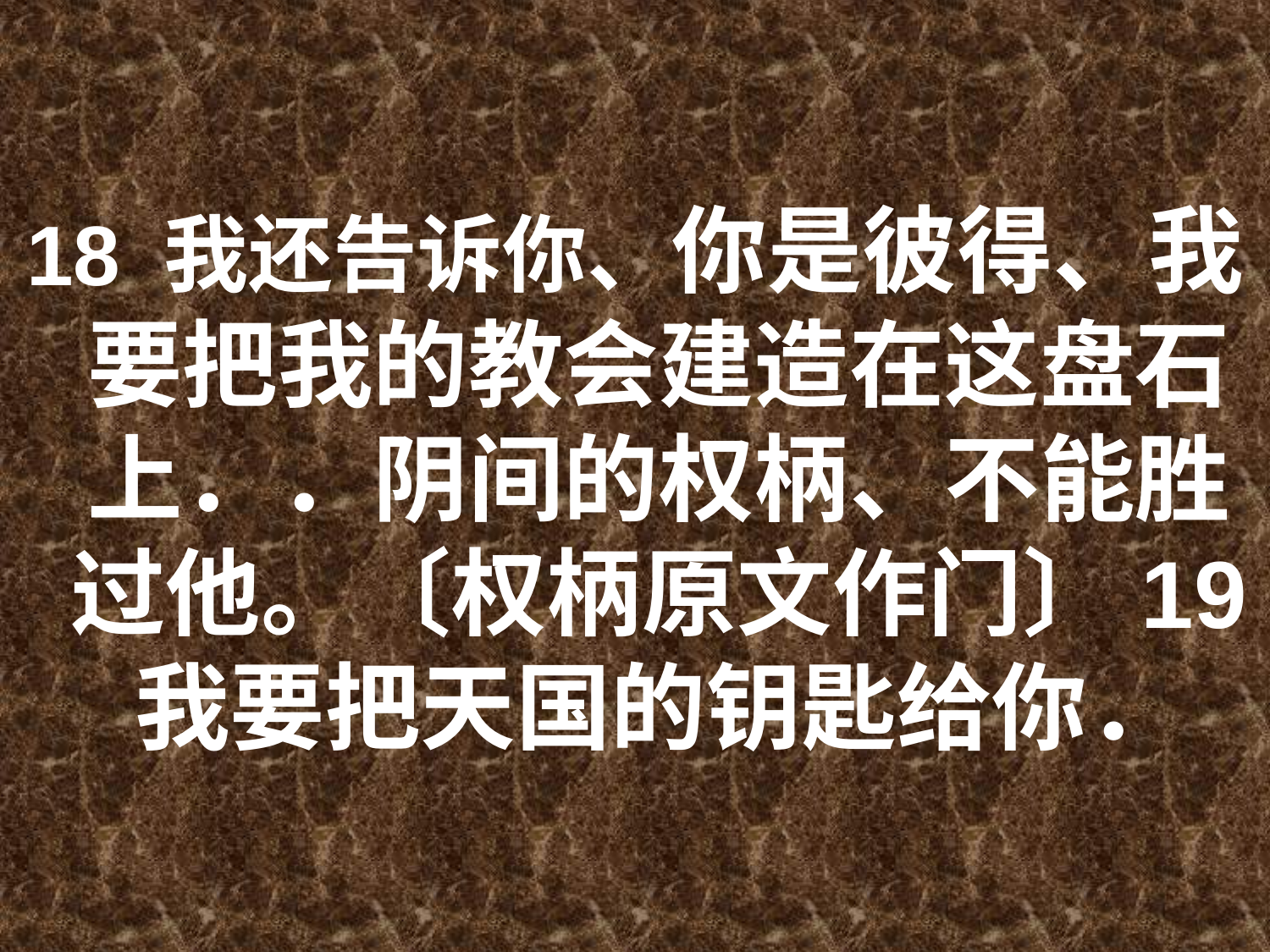

18 我还告诉你、你是彼得、我要把我的教会建造在这盘石上．．阴间的权柄、不能胜过他。〔权柄原文作门〕19 我要把天国的钥匙给你．